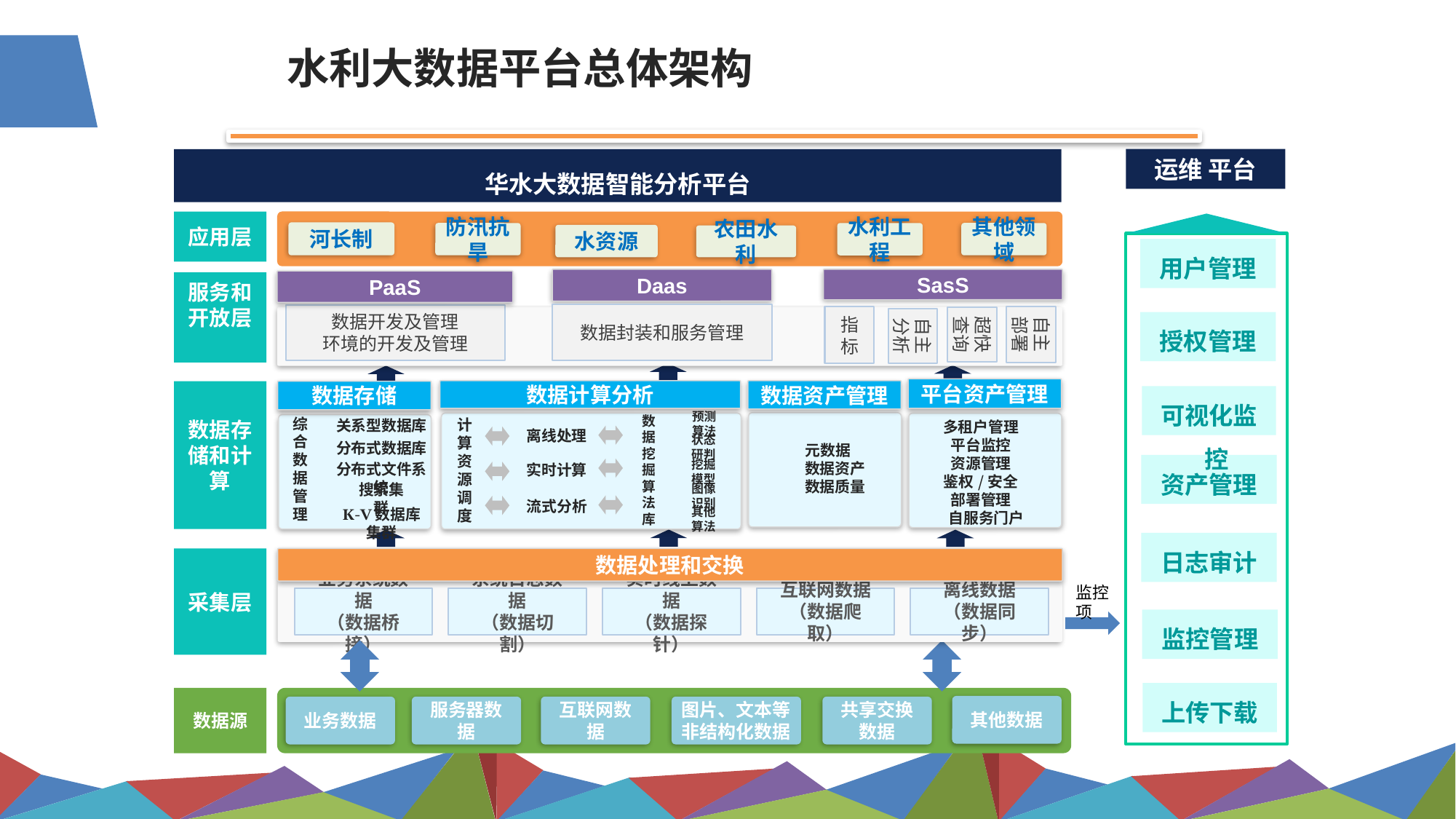

水利大数据平台总体架构

运维 平台

用户管理
授权管理
可视化监控
资产管理
日志审计
监控管理
上传下载
华水大数据智能分析平台
应用层

河长制
防汛抗旱
其他领域
水利工程
水资源
农田水利
PaaS
Daas
SasS
PaaS
服务和开放层

数据封装和服务管理

数据开发及管理
环境的开发及管理

自主部署

指标

超快查询

自主
分析

平台资产管理
数据计算分析
数据资产管理
数据存储和计算
数据存储
关系型数据库
综合数据管理

计算资源调度

预测算法
数据挖掘算法库

多租户管理
平台监控
资源管理
鉴权/安全
部署管理
  自服务门户
离线处理

分布式数据库
状态研判
元数据
   数据资产
   数据质量

实时计算
分布式文件系统

挖掘模型
搜索集群
图像识别

流式分析

K-V数据库集群
其他算法
采集层
数据处理和交换

业务系统数据
（数据桥接）
系统日志数据
（数据切割）
实时线上数据
（数据探针）
互联网数据
（数据爬取）
离线数据
（数据同步）

4
监控项

数据源

其他数据
业务数据
服务器数据
互联网数据
图片、文本等
非结构化数据
共享交换数据